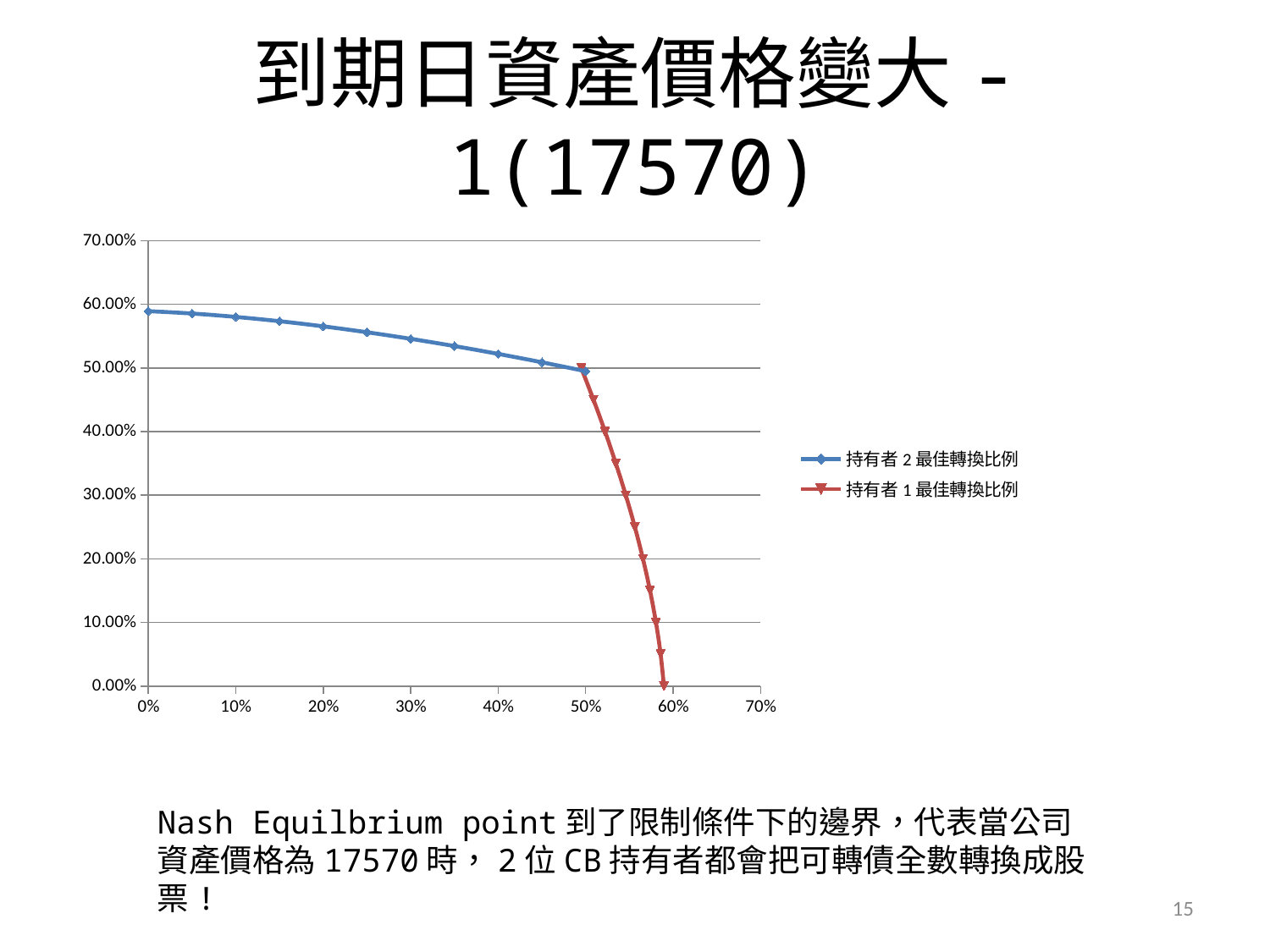

# 到期日資產價格變大-1(17570)

### Chart

| Category |  |  |
|---|---|---|
Nash Equilbrium point到了限制條件下的邊界，代表當公司資產價格為17570時，2位CB持有者都會把可轉債全數轉換成股票!
15